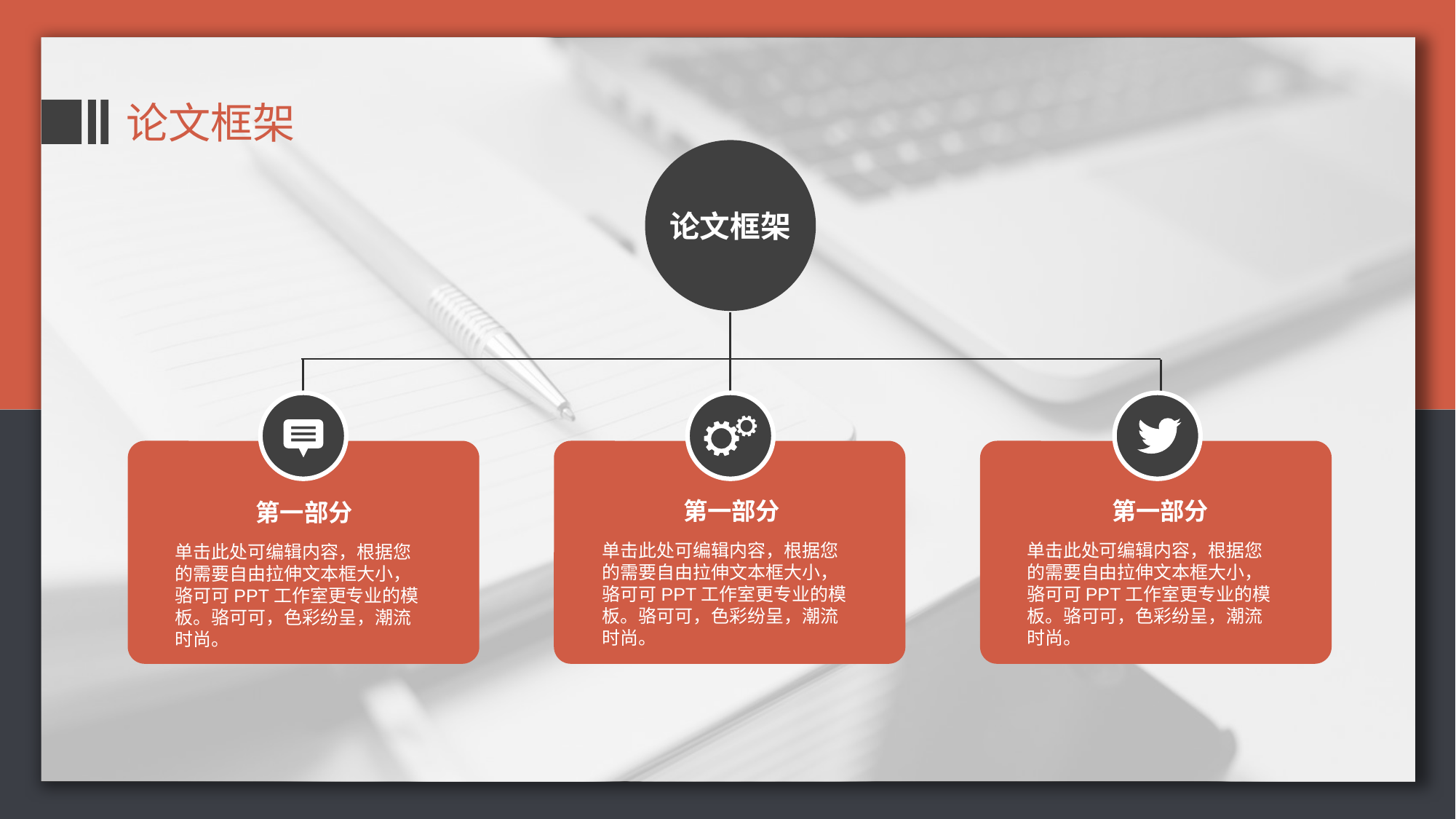

论文框架

论文框架

第一部分
第一部分
第一部分
单击此处可编辑内容，根据您的需要自由拉伸文本框大小，骆可可PPT工作室更专业的模板。骆可可，色彩纷呈，潮流时尚。

单击此处可编辑内容，根据您的需要自由拉伸文本框大小，骆可可PPT工作室更专业的模板。骆可可，色彩纷呈，潮流时尚。

单击此处可编辑内容，根据您的需要自由拉伸文本框大小，骆可可PPT工作室更专业的模板。骆可可，色彩纷呈，潮流时尚。